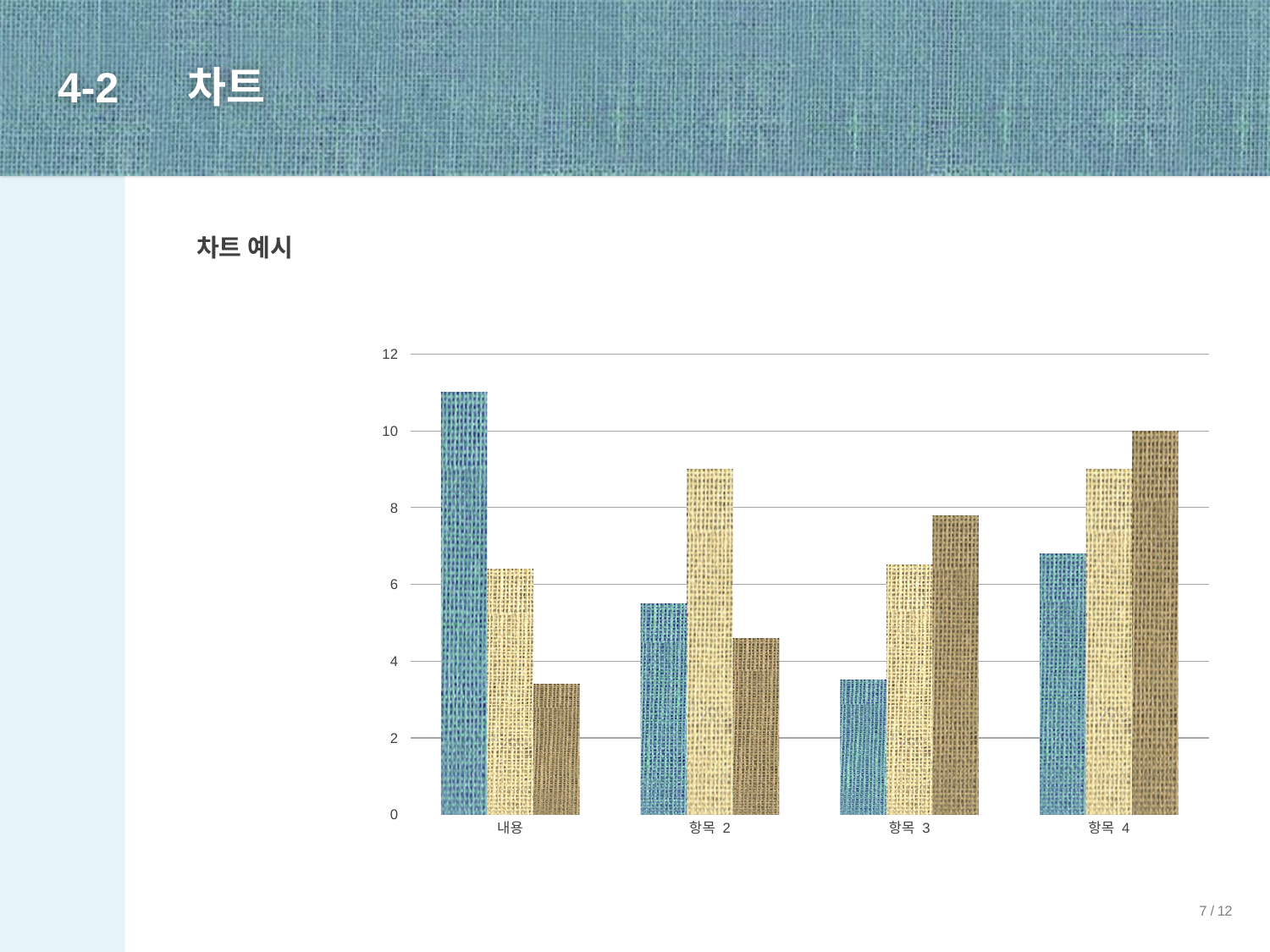

# 4-2
차트
차트 예시

### Chart

| Category | 계열 1 | 계열 2 | 계열 3 |
|---|---|---|---|
| 내용 | 11.0 | 6.4 | 3.4 |
| 항목 2 | 5.5 | 9.0 | 4.6 |
| 항목 3 | 3.5 | 6.5 | 7.8 |
| 항목 4 | 6.8 | 9.0 | 10.0 |
7 / 12